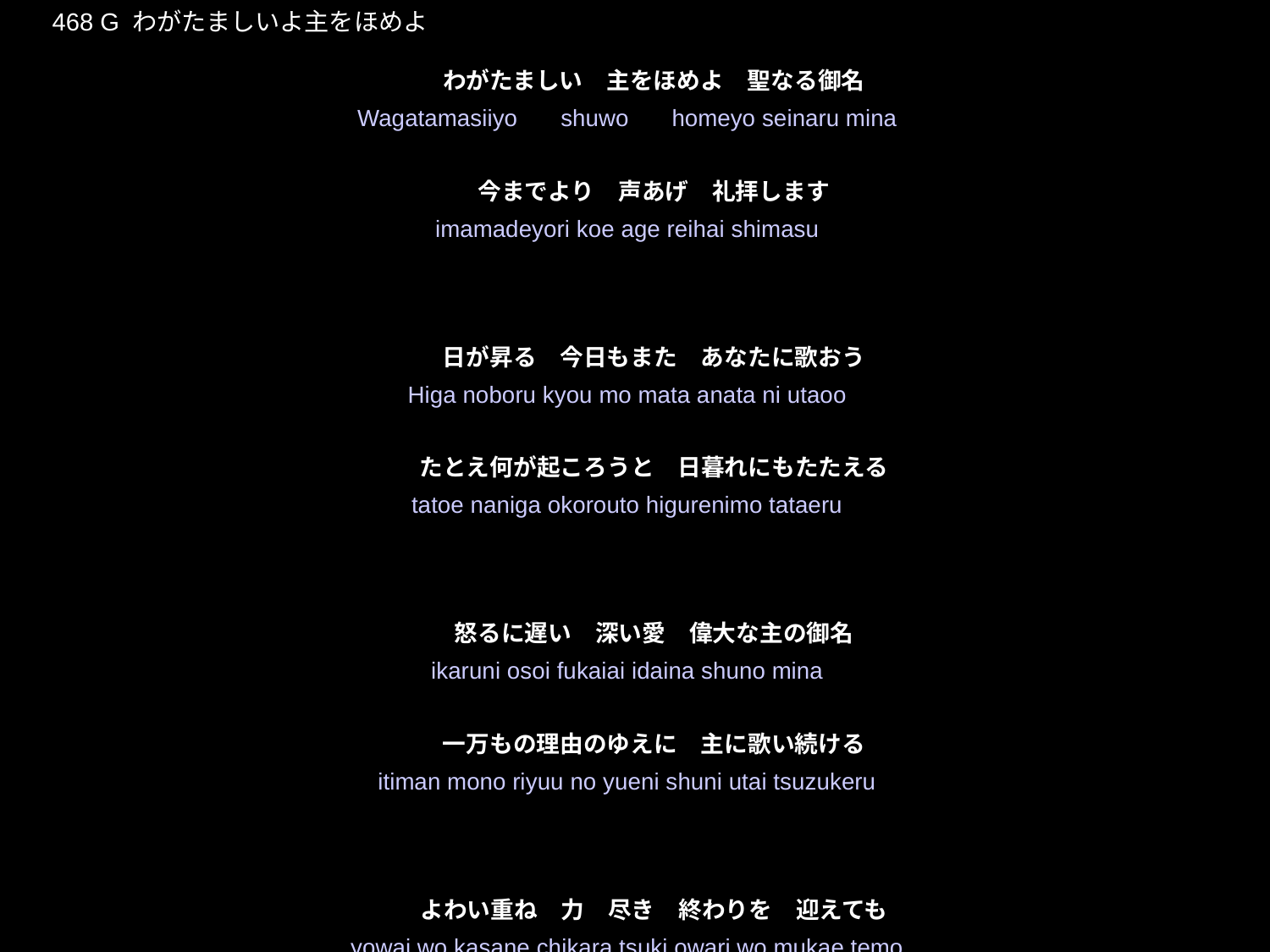

わがたましいよしゅをほめよ
★W
468 G わがたましいよ主をほめよ
わがたましい　主をほめよ　聖なる御名

今までより　声あげ　礼拝します

日が昇る　今日もまた　あなたに歌おう

たとえ何が起ころうと　日暮れにもたたえる

怒るに遅い　深い愛　偉大な主の御名

一万もの理由のゆえに　主に歌い続ける

よわい重ね　力　尽き　終わりを　迎えても

やむことなく　主にほめ歌う　一万年また永遠に
★４
Wagatamasiiyo　shuwo　homeyo seinaru mina

imamadeyori koe age reihai shimasu

Higa noboru kyou mo mata anata ni utaoo

tatoe naniga okorouto higurenimo tataeru

ikaruni osoi fukaiai idaina shuno mina

itiman mono riyuu no yueni shuni utai tsuzukeru

yowai wo kasane chikara tsuki owari wo mukae temo

yamukotonaku shuni home utau ichiman nenn mata towani